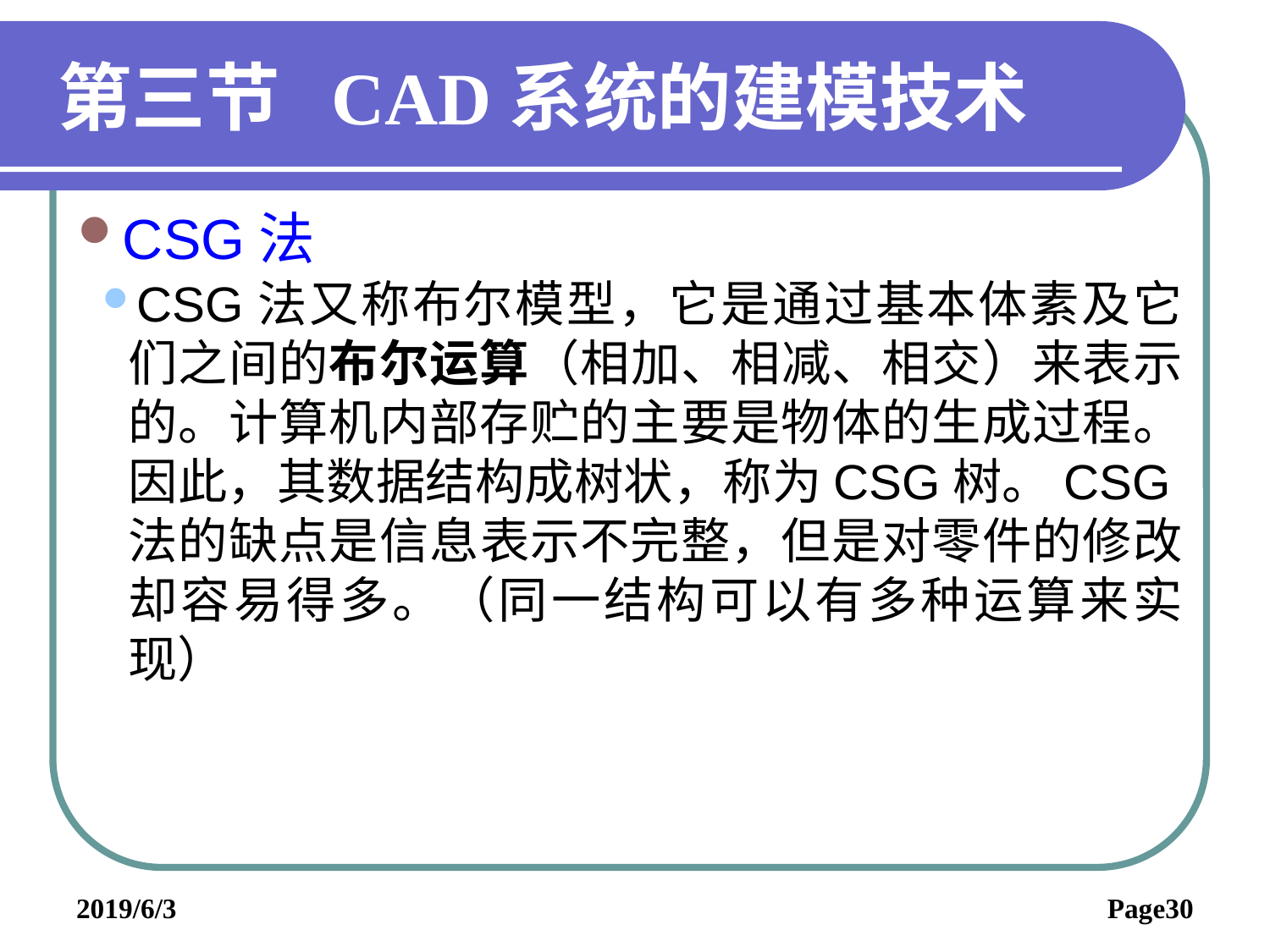

# 第三节  CAD系统的建模技术
CSG法
CSG法又称布尔模型，它是通过基本体素及它们之间的布尔运算（相加、相减、相交）来表示的。计算机内部存贮的主要是物体的生成过程。因此，其数据结构成树状，称为CSG树。CSG法的缺点是信息表示不完整，但是对零件的修改却容易得多。（同一结构可以有多种运算来实现）
2019/6/3
Page30